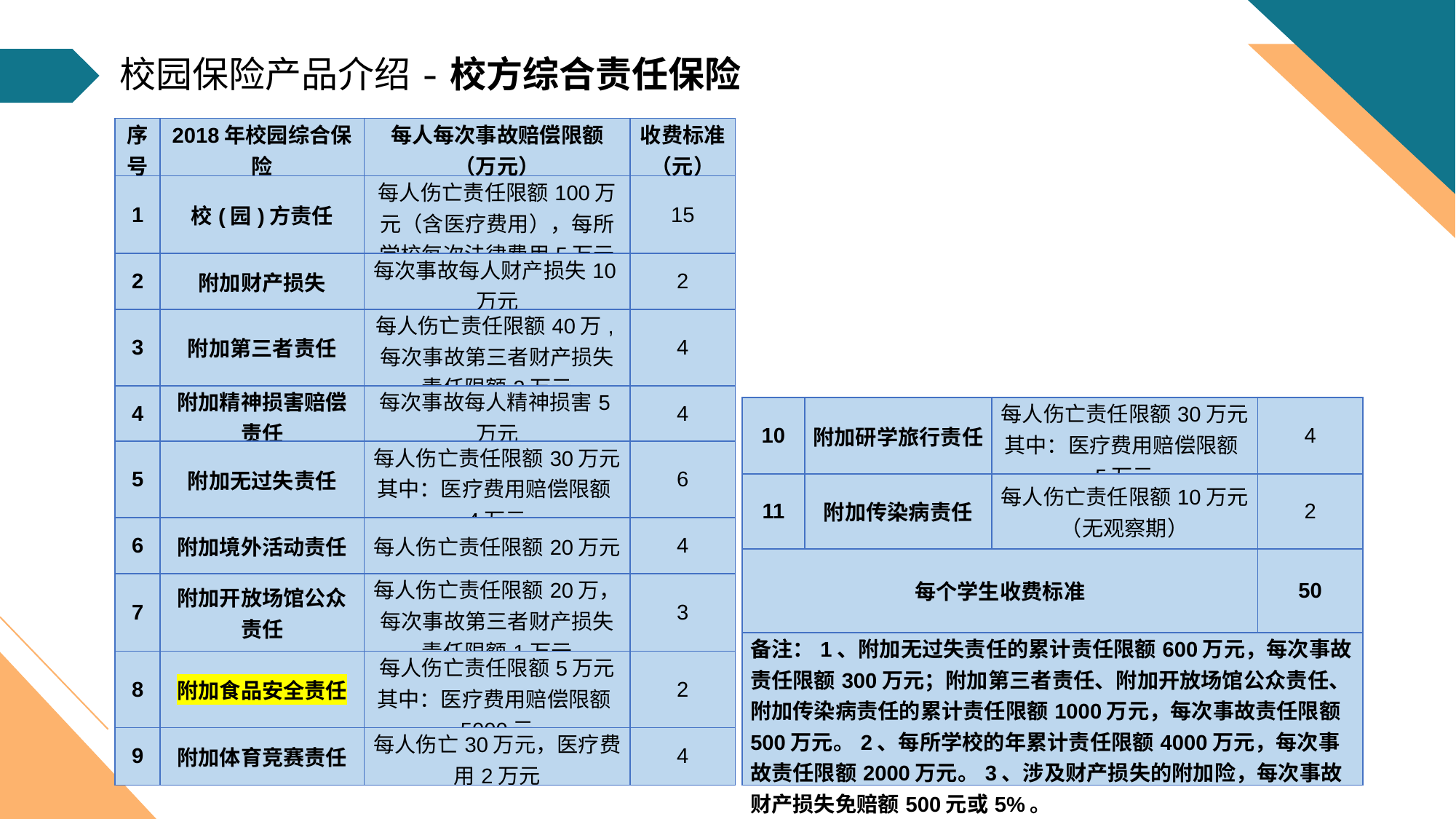

校园保险产品介绍-校方综合责任保险

| 序号 | 2018年校园综合保险 | 每人每次事故赔偿限额（万元） | 收费标准（元） |
| --- | --- | --- | --- |
| 1 | 校(园)方责任 | 每人伤亡责任限额100万元（含医疗费用），每所学校每次法律费用5万元 | 15 |
| 2 | 附加财产损失 | 每次事故每人财产损失10万元 | 2 |
| 3 | 附加第三者责任 | 每人伤亡责任限额40万,每次事故第三者财产损失责任限额2万元 | 4 |
| 4 | 附加精神损害赔偿责任 | 每次事故每人精神损害5万元 | 4 |
| 5 | 附加无过失责任 | 每人伤亡责任限额30万元其中：医疗费用赔偿限额4万元 | 6 |
| 6 | 附加境外活动责任 | 每人伤亡责任限额20万元 | 4 |
| 7 | 附加开放场馆公众责任 | 每人伤亡责任限额20万，每次事故第三者财产损失责任限额1万元 | 3 |
| 8 | 附加食品安全责任 | 每人伤亡责任限额5万元其中：医疗费用赔偿限额5000元 | 2 |
| 9 | 附加体育竞赛责任 | 每人伤亡30万元，医疗费用2万元 | 4 |
| 10 | 附加研学旅行责任 | 每人伤亡责任限额30万元其中：医疗费用赔偿限额5万元 | 4 |
| --- | --- | --- | --- |
| 11 | 附加传染病责任 | 每人伤亡责任限额10万元（无观察期） | 2 |
| 每个学生收费标准 |  |  | 50 |
| 备注：1、附加无过失责任的累计责任限额600万元，每次事故责任限额300万元；附加第三者责任、附加开放场馆公众责任、附加传染病责任的累计责任限额1000万元，每次事故责任限额500万元。2、每所学校的年累计责任限额4000万元，每次事故责任限额2000万元。3、涉及财产损失的附加险，每次事故财产损失免赔额500元或5%。 |  |  |  |